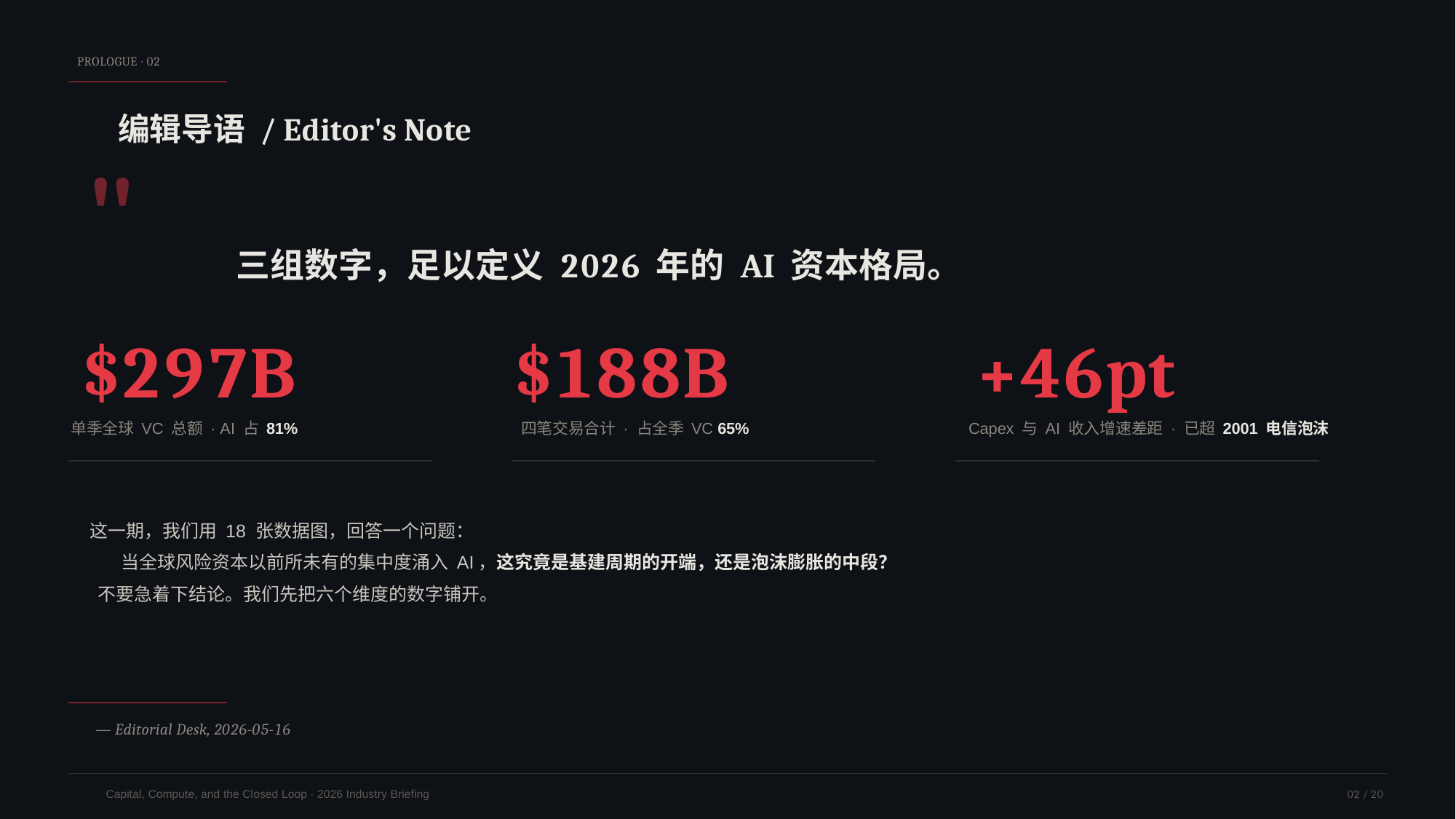

PROLOGUE · 02

编辑导语 / Editor's Note
"
三组数字，足以定义 2026 年的 AI 资本格局。
$297B
单季全球 VC 总额 · AI 占 81%

$188B
四笔交易合计 · 占全季 VC 65%

+46pt
Capex 与 AI 收入增速差距 · 已超 2001 电信泡沫

这一期，我们用 18 张数据图，回答一个问题：
当全球风险资本以前所未有的集中度涌入 AI，这究竟是基建周期的开端，还是泡沫膨胀的中段？
不要急着下结论。我们先把六个维度的数字铺开。

— Editorial Desk, 2026-05-16

Capital, Compute, and the Closed Loop · 2026 Industry Briefing
02 / 20